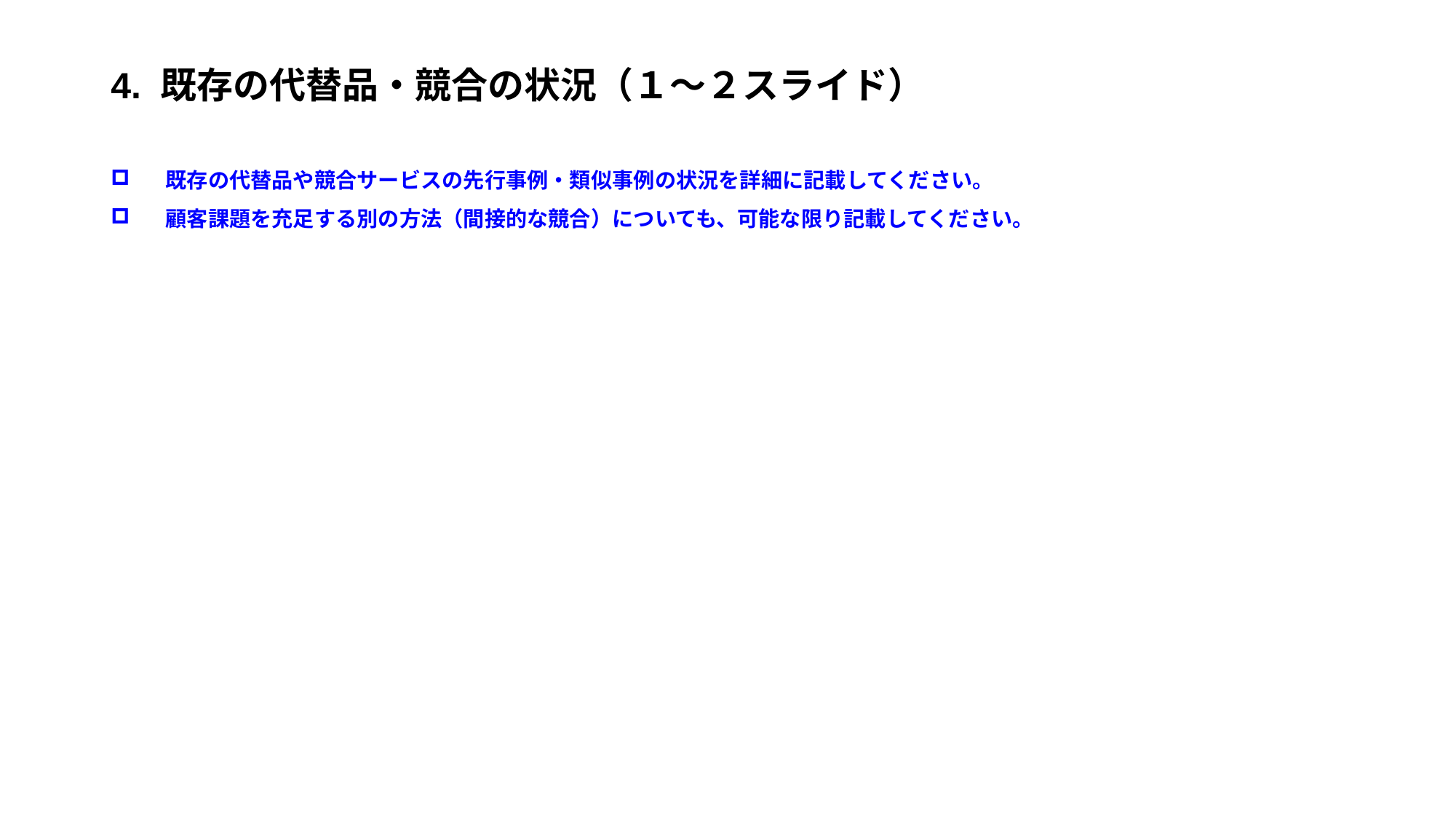

# 4. 既存の代替品・競合の状況（１～２スライド）
既存の代替品や競合サービスの先行事例・類似事例の状況を詳細に記載してください。
顧客課題を充足する別の方法（間接的な競合）についても、可能な限り記載してください。